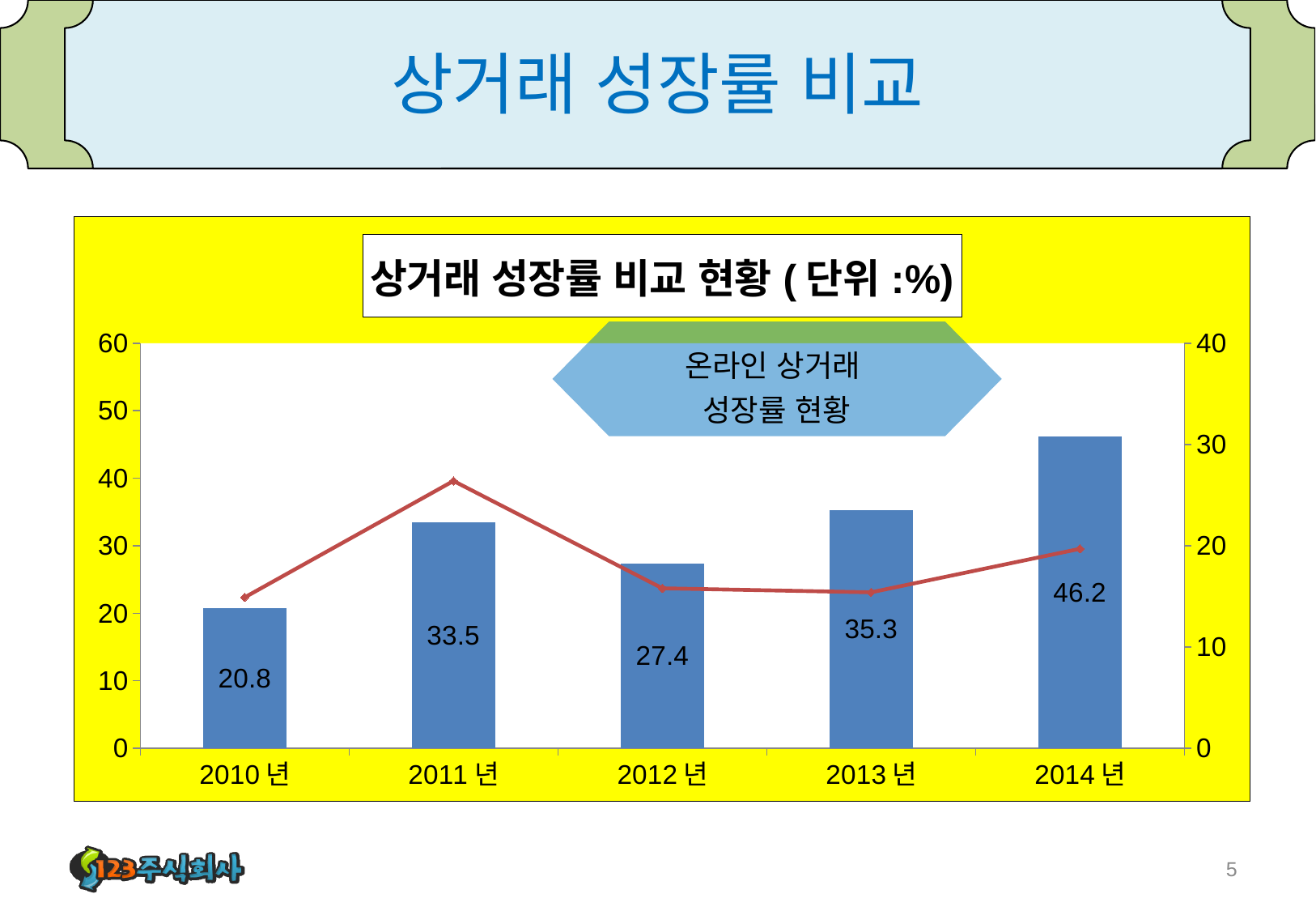

# 상거래 성장률 비교

### Chart: 상거래 성장률 비교 현황(단위:%)

| Category | 온라인 | 오프라인 |
|---|---|---|
| 2010년 | 20.8 | 14.9 |
| 2011년 | 33.5 | 26.4 |
| 2012년 | 27.4 | 15.8 |
| 2013년 | 35.30000000000001 | 15.4 |
| 2014년 | 46.2 | 19.7 |
5